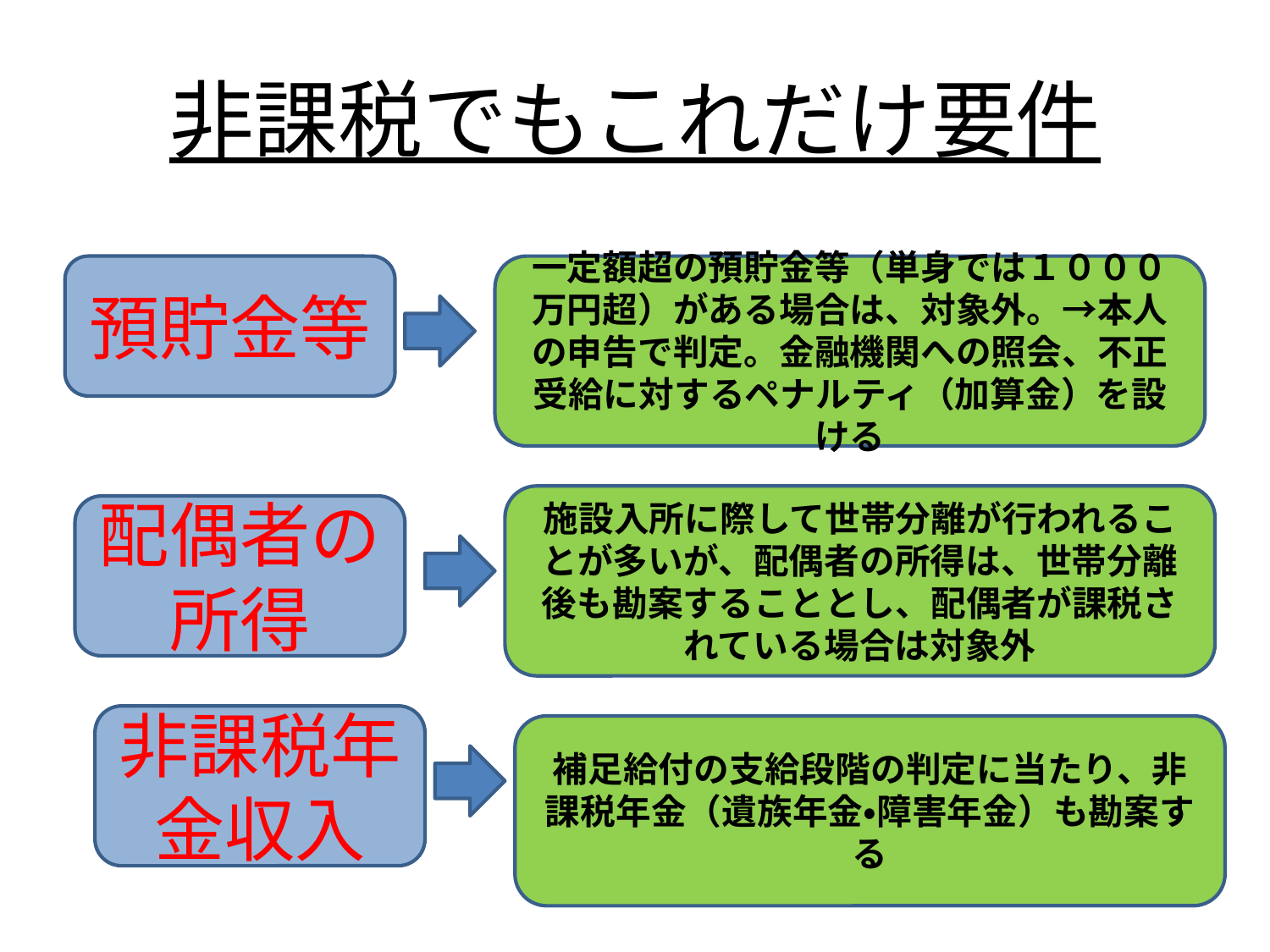

# 非課税でもこれだけ要件
預貯金等
一定額超の預貯金等（単身では１０００万円超）がある場合は、対象外。→本人の申告で判定。金融機関への照会、不正受給に対するペナルティ（加算金）を設ける

施設入所に際して世帯分離が行われることが多いが、配偶者の所得は、世帯分離後も勘案することとし、配偶者が課税されている場合は対象外
配偶者の所得

非課税年金収入
補足給付の支給段階の判定に当たり、非課税年金（遺族年金・障害年金）も勘案する